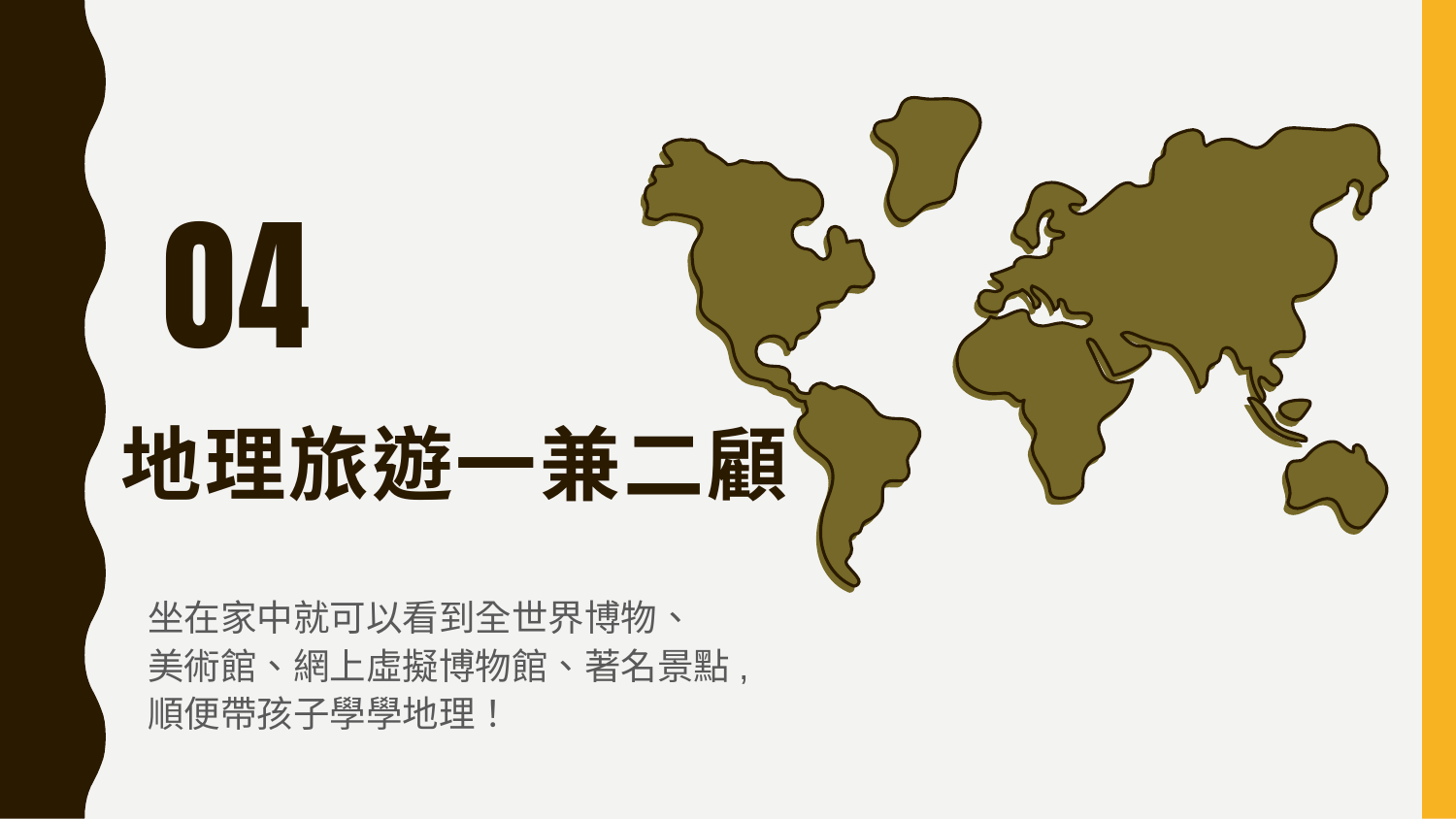

04
# 地理旅遊一兼二顧
坐在家中就可以看到全世界博物、
美術館、網上虛擬博物館、著名景點,
順便帶孩子學學地理！